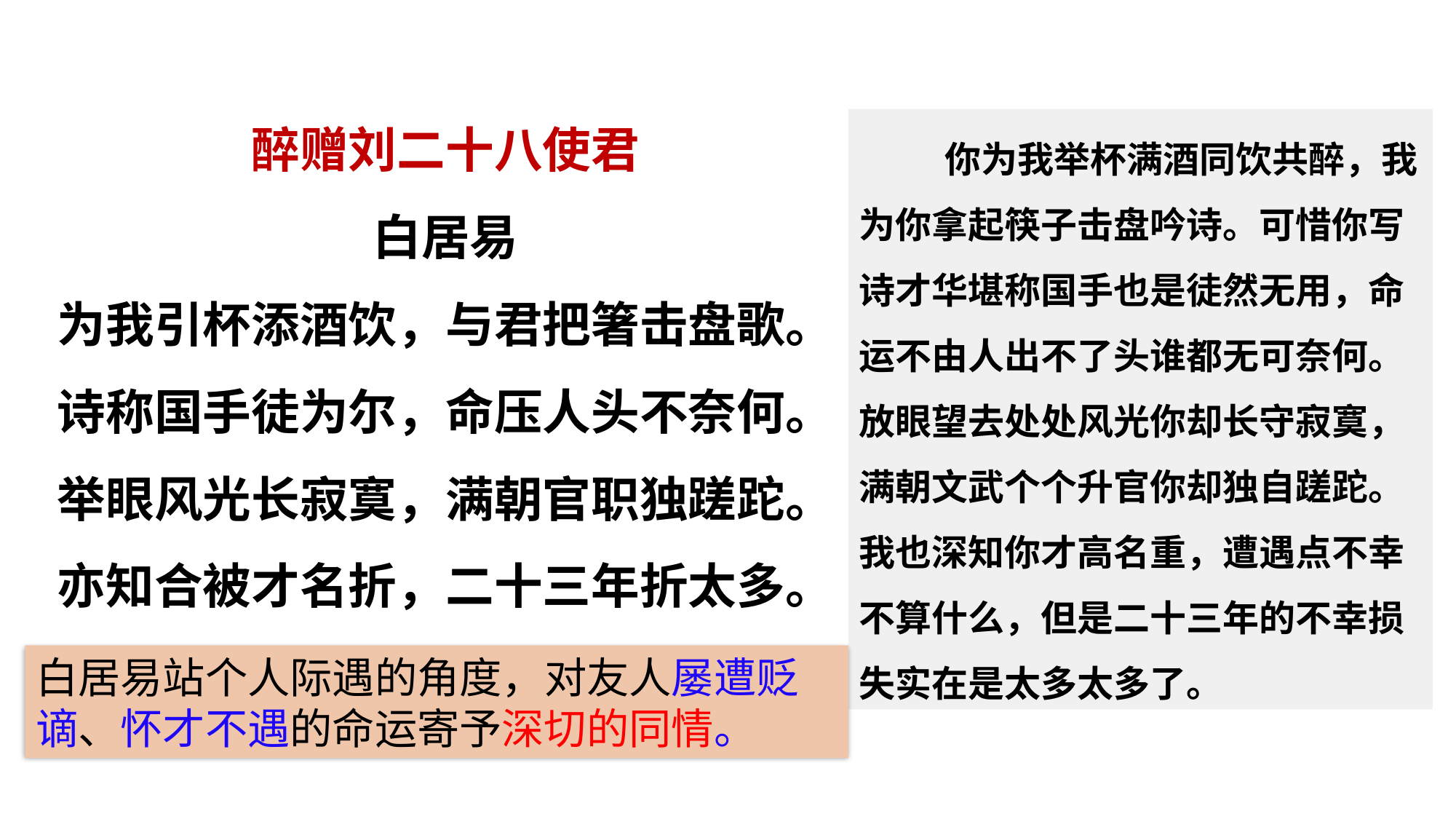

醉赠刘二十八使君
白居易
为我引杯添酒饮，与君把箸击盘歌。
诗称国手徒为尔，命压人头不奈何。
举眼风光长寂寞，满朝官职独蹉跎。
亦知合被才名折，二十三年折太多。
你为我举杯满酒同饮共醉，我为你拿起筷子击盘吟诗。可惜你写诗才华堪称国手也是徒然无用，命运不由人出不了头谁都无可奈何。放眼望去处处风光你却长守寂寞，满朝文武个个升官你却独自蹉跎。我也深知你才高名重，遭遇点不幸不算什么，但是二十三年的不幸损失实在是太多太多了。
白居易站个人际遇的角度，对友人屡遭贬谪、怀才不遇的命运寄予深切的同情。